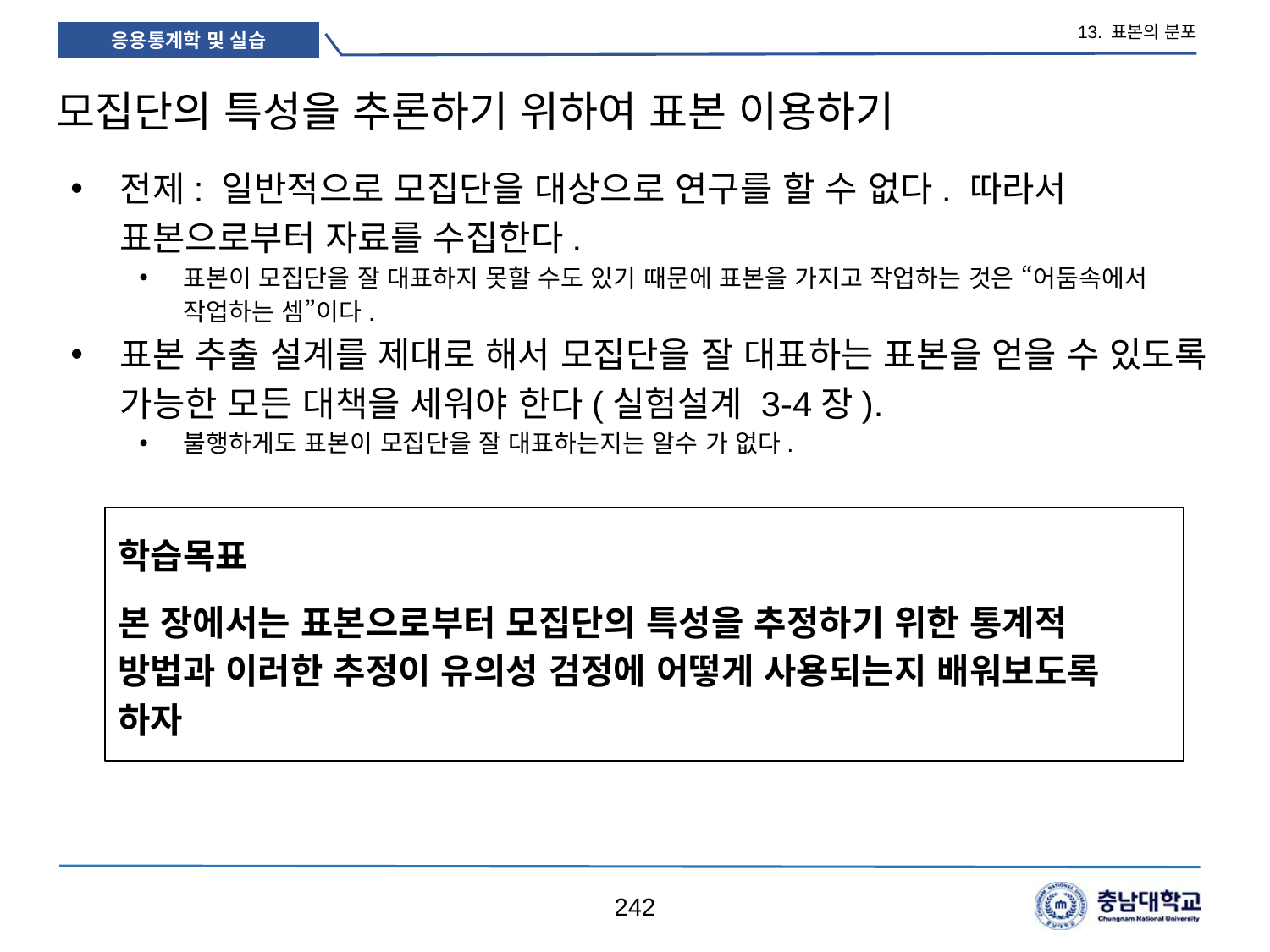

13. 표본의 분포
# 모집단의 특성을 추론하기 위하여 표본 이용하기
전제: 일반적으로 모집단을 대상으로 연구를 할 수 없다. 따라서 표본으로부터 자료를 수집한다.
표본이 모집단을 잘 대표하지 못할 수도 있기 때문에 표본을 가지고 작업하는 것은 “어둠속에서 작업하는 셈”이다.
표본 추출 설계를 제대로 해서 모집단을 잘 대표하는 표본을 얻을 수 있도록 가능한 모든 대책을 세워야 한다(실험설계 3-4장).
불행하게도 표본이 모집단을 잘 대표하는지는 알수 가 없다.
학습목표
본 장에서는 표본으로부터 모집단의 특성을 추정하기 위한 통계적 방법과 이러한 추정이 유의성 검정에 어떻게 사용되는지 배워보도록 하자
242